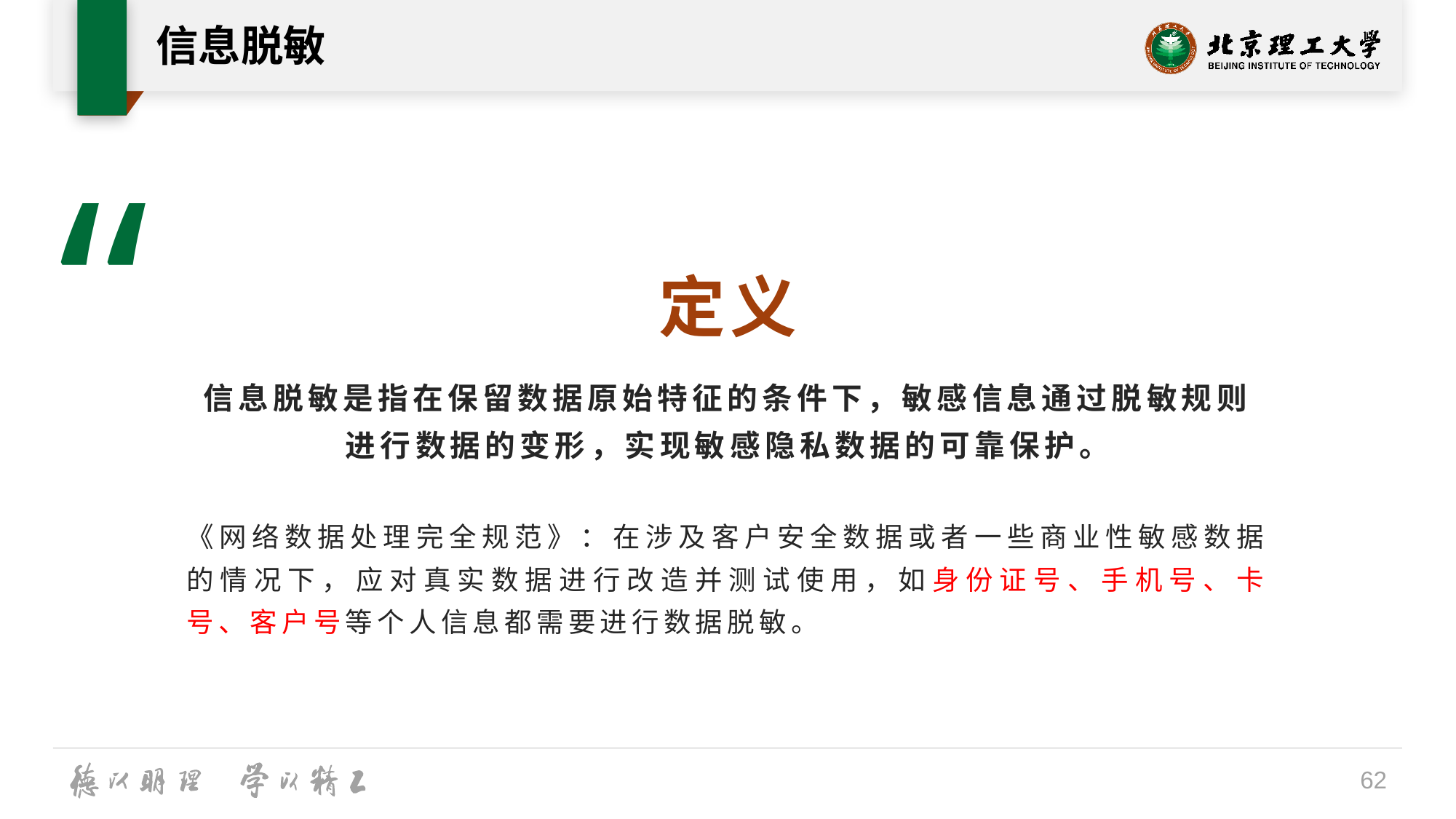

信息脱敏
“

定义
信息脱敏是指在保留数据原始特征的条件下，敏感信息通过脱敏规则进行数据的变形，实现敏感隐私数据的可靠保护。

《网络数据处理完全规范》：在涉及客户安全数据或者一些商业性敏感数据的情况下，应对真实数据进行改造并测试使用，如身份证号、手机号、卡号、客户号等个人信息都需要进行数据脱敏。